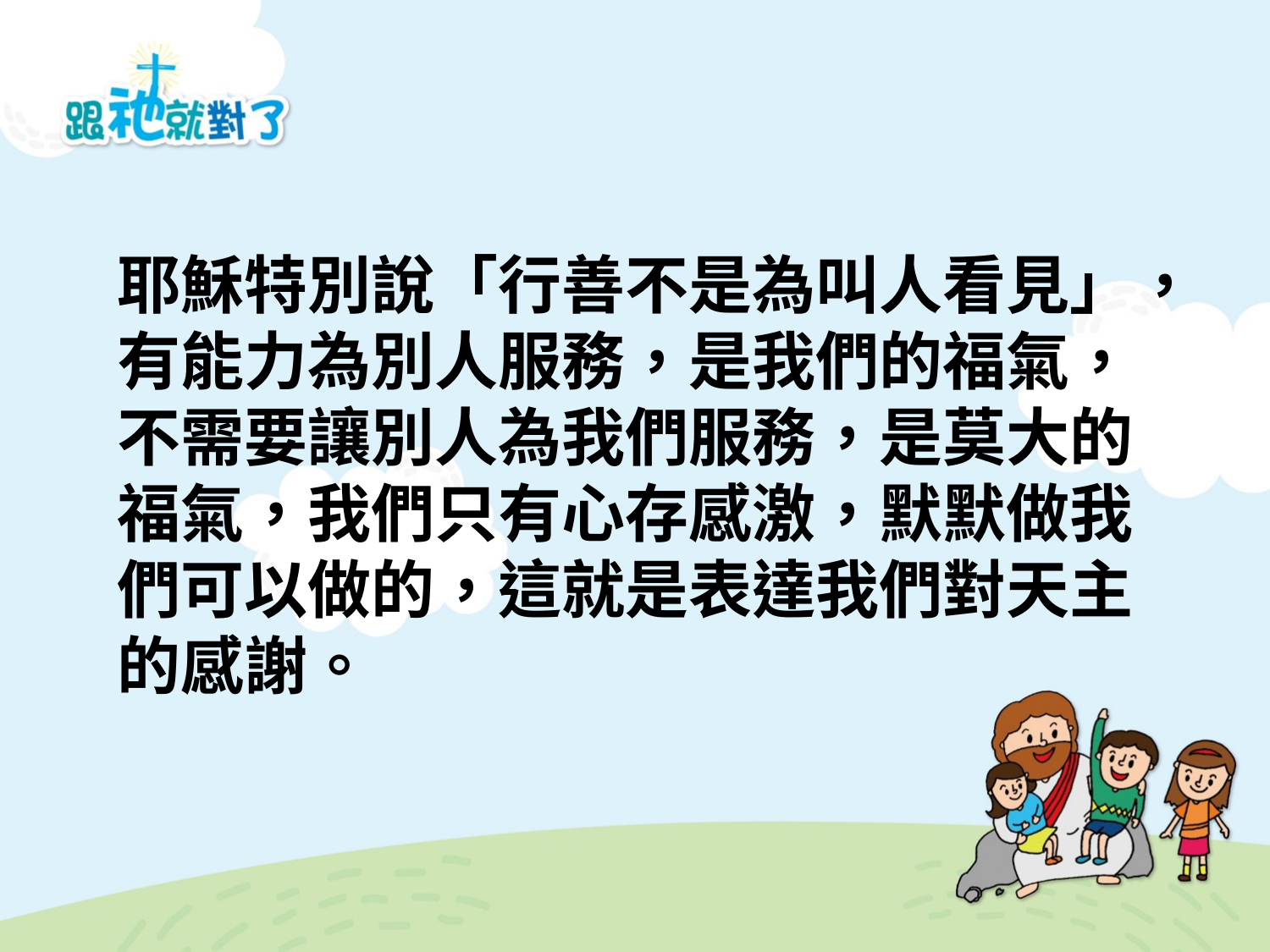

耶穌特別說「行善不是為叫人看見」，有能力為別人服務，是我們的福氣，不需要讓別人為我們服務，是莫大的福氣，我們只有心存感激，默默做我們可以做的，這就是表達我們對天主的感謝。